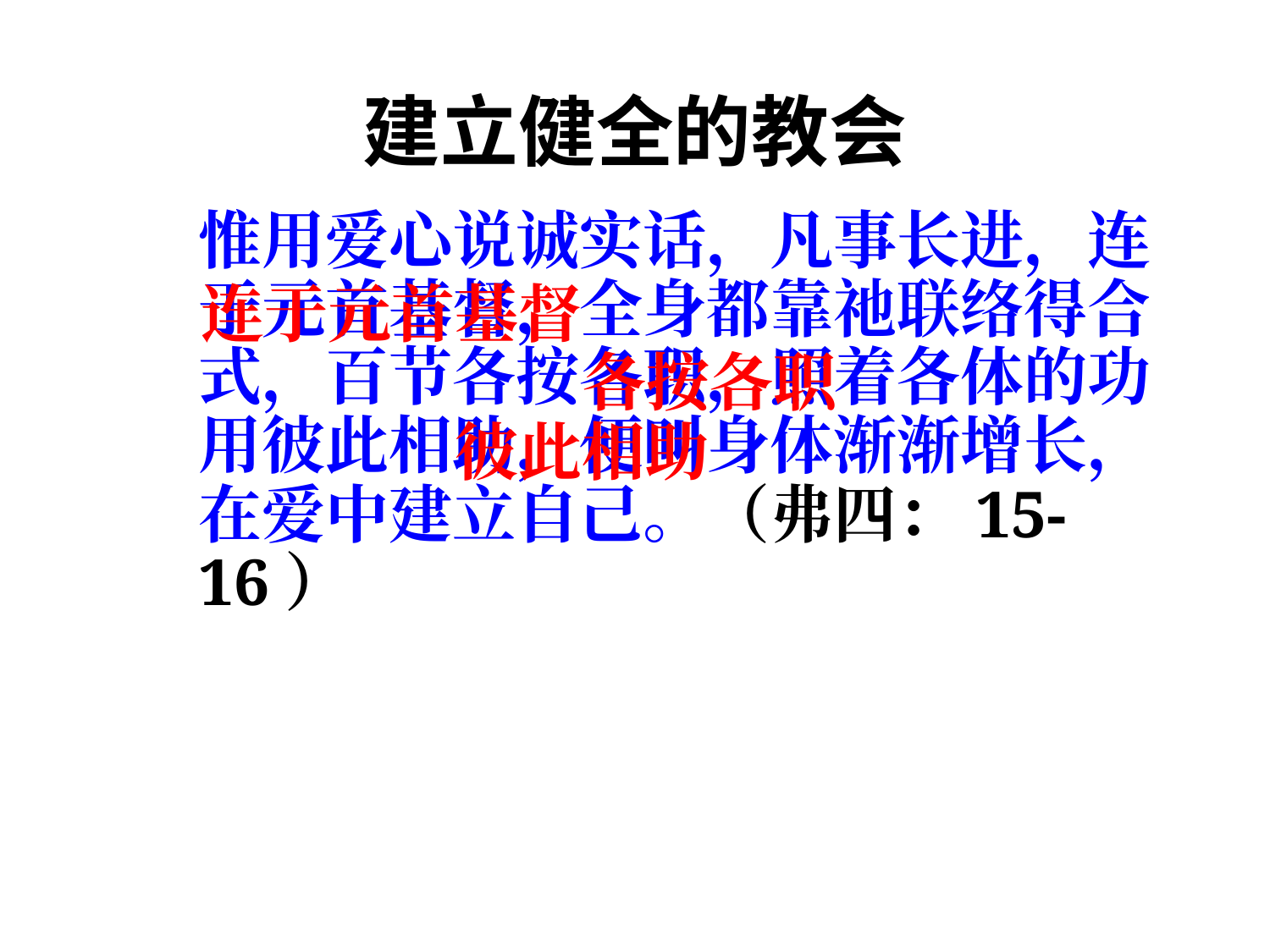

# 建立健全的教会
惟用爱心说诚实话，凡事长进，连于元首基督，全身都靠祂联络得合式，百节各按各职，照着各体的功用彼此相助，便叫身体渐渐增长，在爱中建立自己。（弗四：15-16）

连于元首基督
各按各职
彼此相助